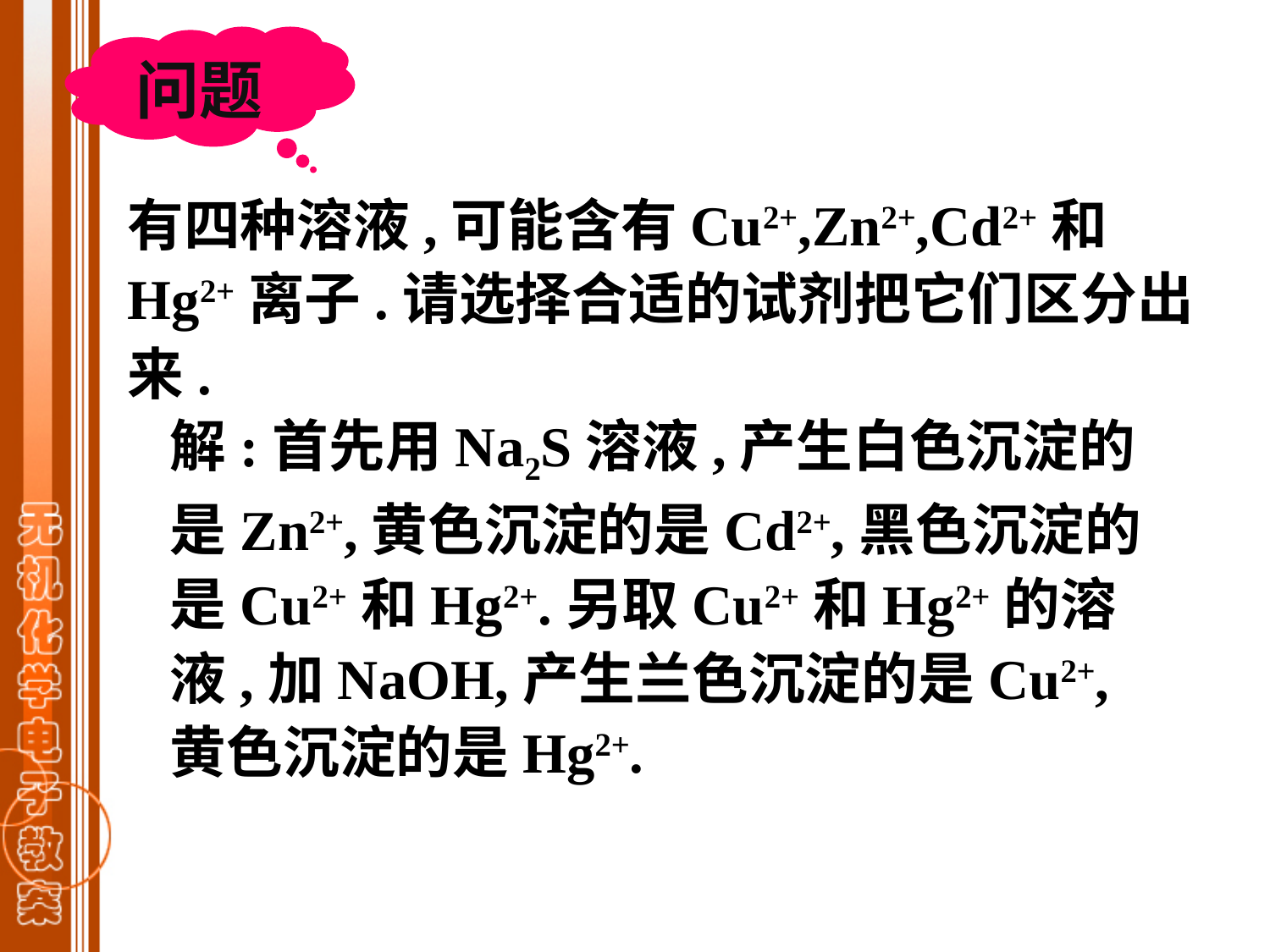

问题
有四种溶液,可能含有Cu2+,Zn2+,Cd2+和Hg2+离子.请选择合适的试剂把它们区分出来.
解:首先用Na2S溶液,产生白色沉淀的是Zn2+,黄色沉淀的是Cd2+,黑色沉淀的是Cu2+和Hg2+.另取Cu2+和Hg2+的溶液,加NaOH,产生兰色沉淀的是Cu2+,黄色沉淀的是Hg2+.